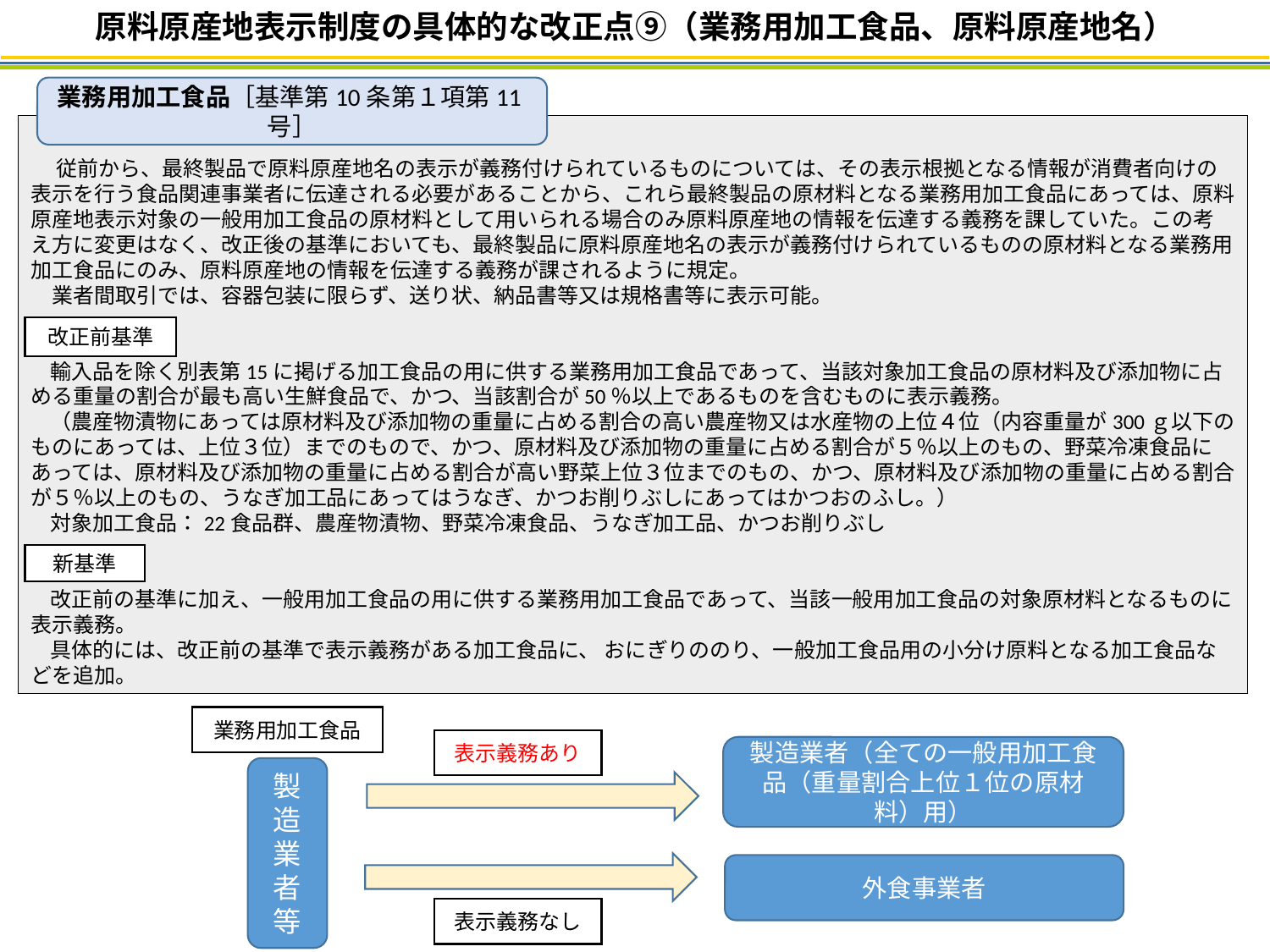

原料原産地表示制度の具体的な改正点⑨（業務用加工食品、原料原産地名）
業務用加工食品［基準第10条第１項第11号］

　 従前から、最終製品で原料原産地名の表示が義務付けられているものについては、その表示根拠となる情報が消費者向けの表示を行う食品関連事業者に伝達される必要があることから、これら最終製品の原材料となる業務用加工食品にあっては、原料原産地表示対象の一般用加工食品の原材料として用いられる場合のみ原料原産地の情報を伝達する義務を課していた。この考え方に変更はなく、改正後の基準においても、最終製品に原料原産地名の表示が義務付けられているものの原材料となる業務用加工食品にのみ、原料原産地の情報を伝達する義務が課されるように規定。
　業者間取引では、容器包装に限らず、送り状、納品書等又は規格書等に表示可能。

輸入品を除く別表第15に掲げる加工食品の用に供する業務用加工食品であって、当該対象加工食品の原材料及び添加物に占める重量の割合が最も高い生鮮食品で、かつ、当該割合が50％以上であるものを含むものに表示義務。
（農産物漬物にあっては原材料及び添加物の重量に占める割合の高い農産物又は水産物の上位４位（内容重量が300ｇ以下のものにあっては、上位３位）までのもので、かつ、原材料及び添加物の重量に占める割合が５％以上のもの、野菜冷凍食品にあっては、原材料及び添加物の重量に占める割合が高い野菜上位３位までのもの、かつ、原材料及び添加物の重量に占める割合が５％以上のもの、うなぎ加工品にあってはうなぎ、かつお削りぶしにあってはかつおのふし。）
対象加工食品：22食品群、農産物漬物、野菜冷凍食品、うなぎ加工品、かつお削りぶし

改正前の基準に加え、一般用加工食品の用に供する業務用加工食品であって、当該一般用加工食品の対象原材料となるものに表示義務。
具体的には、改正前の基準で表示義務がある加工食品に、 おにぎりののり、一般加工食品用の小分け原料となる加工食品などを追加。
改正前基準
新基準
業務用加工食品
表示義務あり
製造業者（全ての一般用加工食品（重量割合上位１位の原材料）用）
製造業者等

外食事業者
表示義務なし